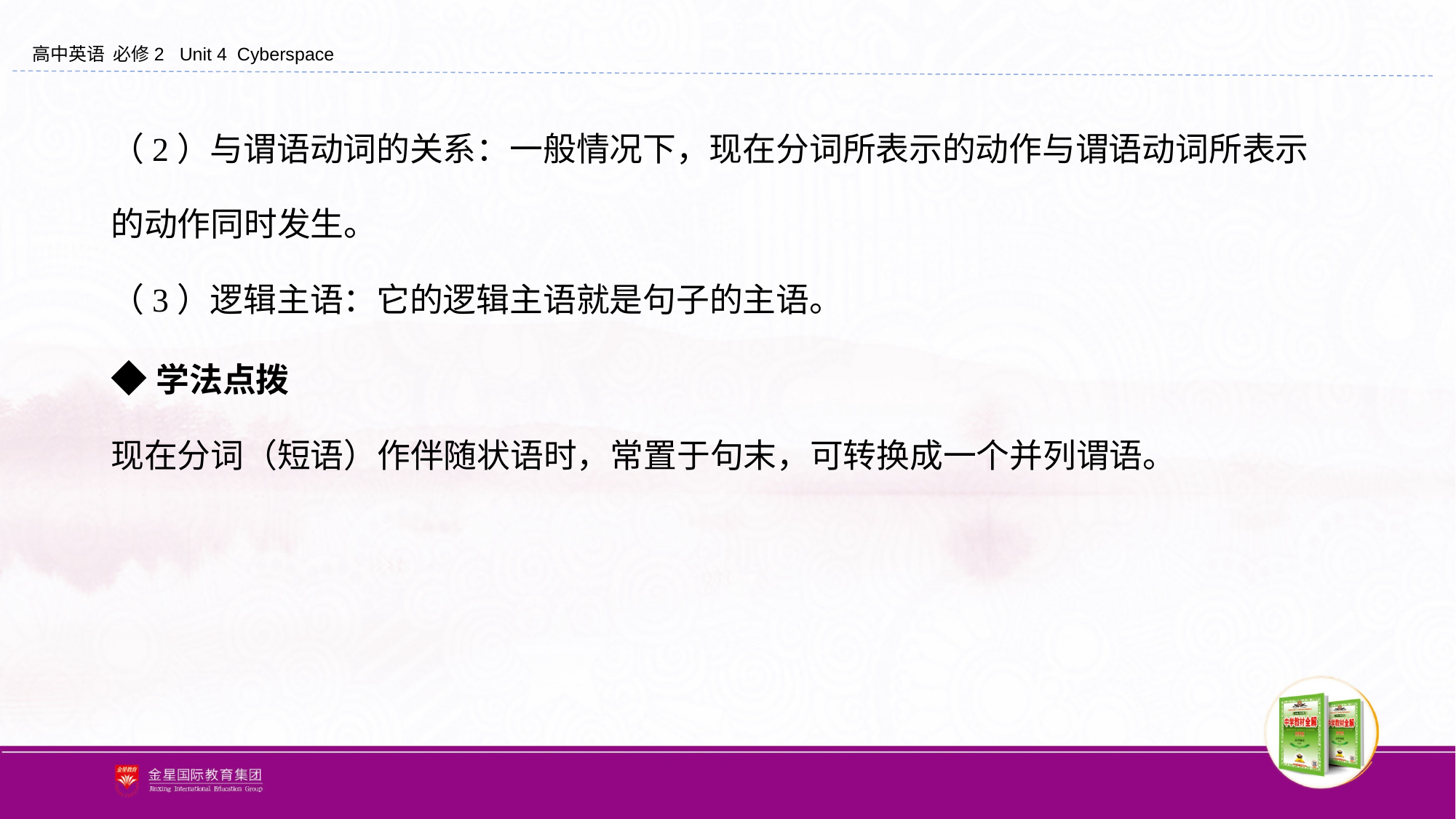

（2）与谓语动词的关系：一般情况下，现在分词所表示的动作与谓语动词所表示
的动作同时发生。
（3）逻辑主语：它的逻辑主语就是句子的主语。
◆学法点拨
现在分词（短语）作伴随状语时，常置于句末，可转换成一个并列谓语。